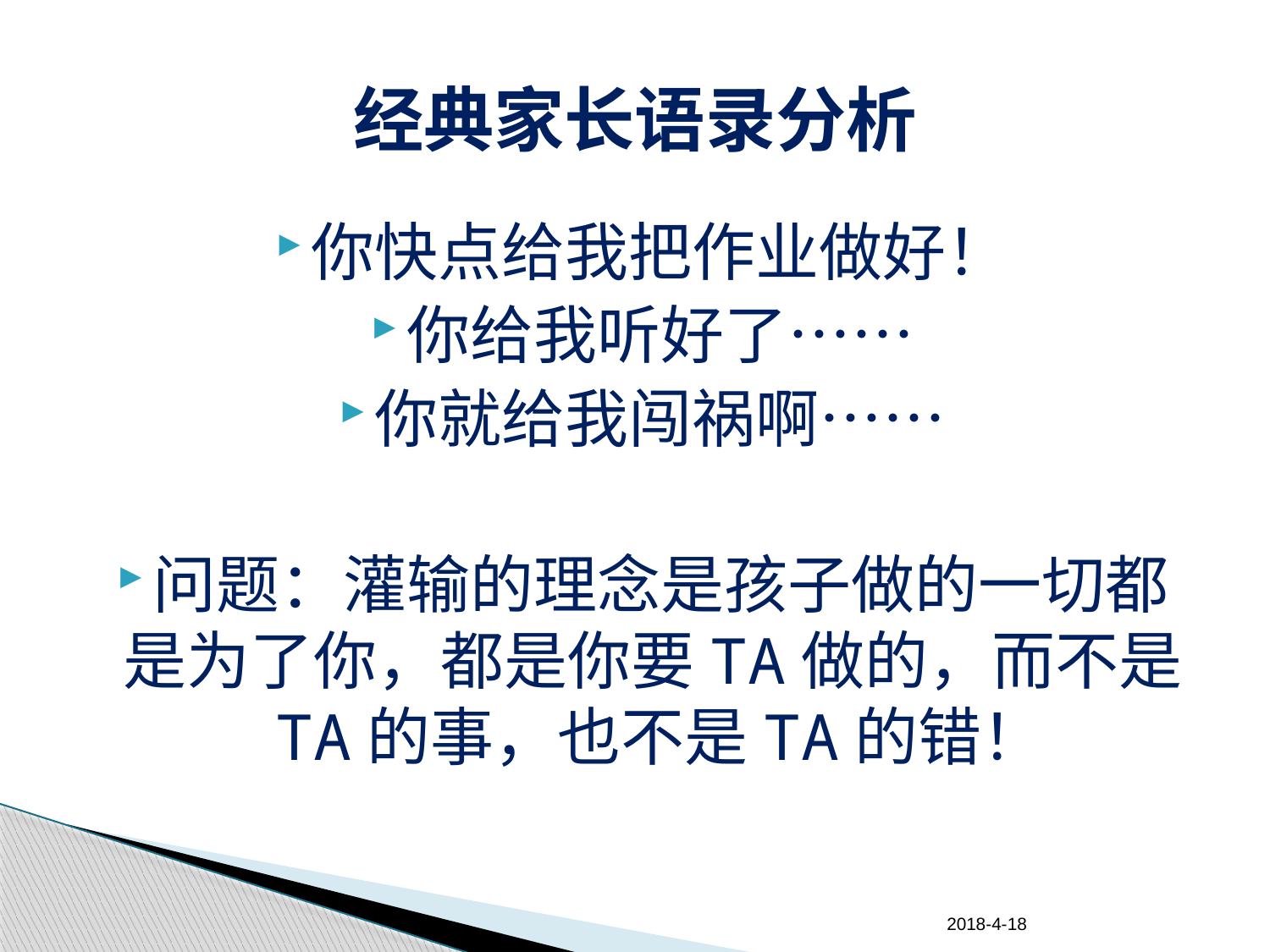

# 经典家长语录分析
你快点给我把作业做好！
你给我听好了……
你就给我闯祸啊……

问题：灌输的理念是孩子做的一切都是为了你，都是你要TA做的，而不是TA的事，也不是TA的错！
2018-4-18